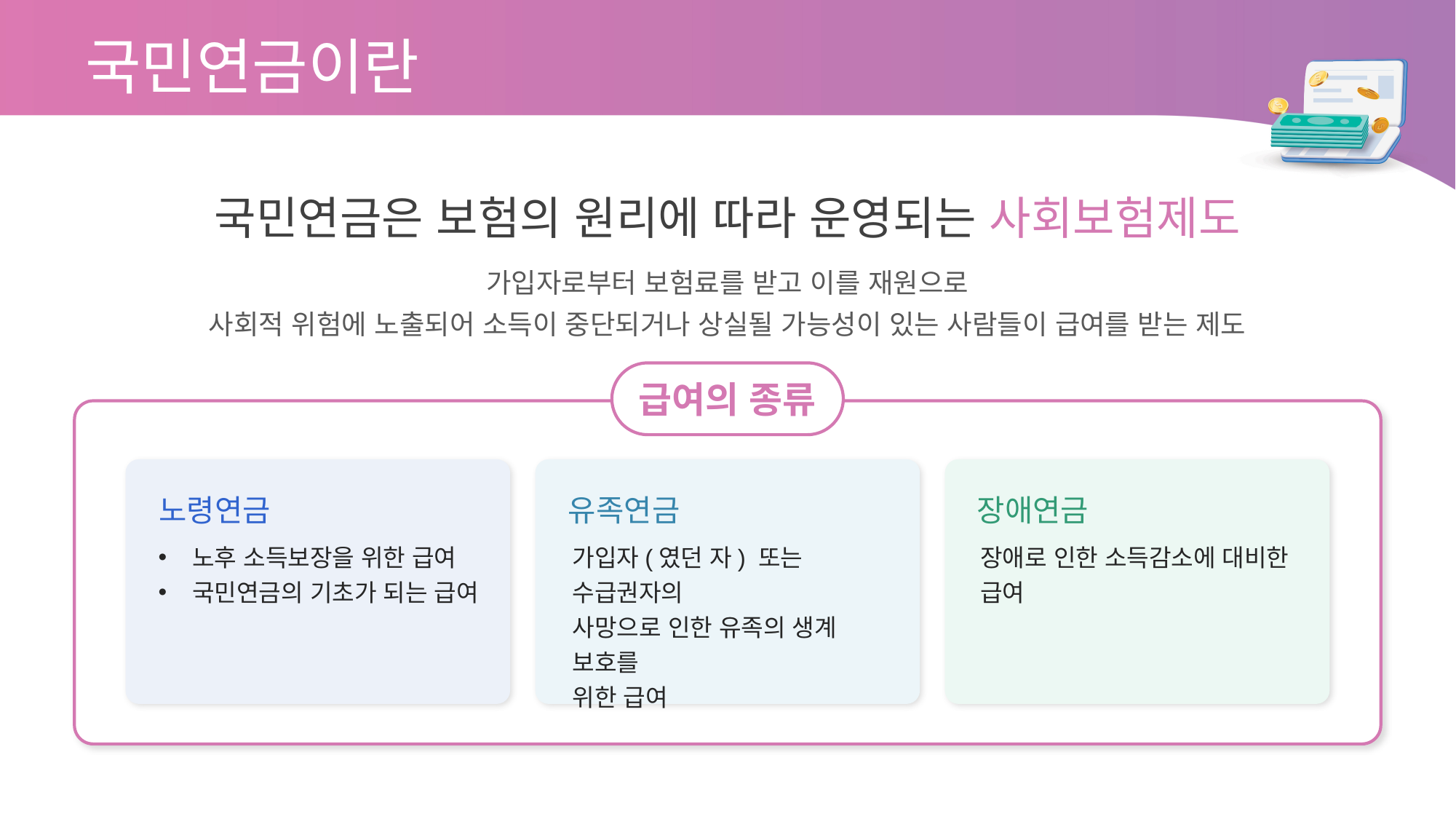

국민연금이란
국민연금은 보험의 원리에 따라 운영되는 사회보험제도
가입자로부터 보험료를 받고 이를 재원으로
사회적 위험에 노출되어 소득이 중단되거나 상실될 가능성이 있는 사람들이 급여를 받는 제도
급여의 종류

노령연금
유족연금
장애연금
노후 소득보장을 위한 급여
국민연금의 기초가 되는 급여
가입자(였던 자) 또는 수급권자의
사망으로 인한 유족의 생계 보호를
위한 급여
장애로 인한 소득감소에 대비한
급여